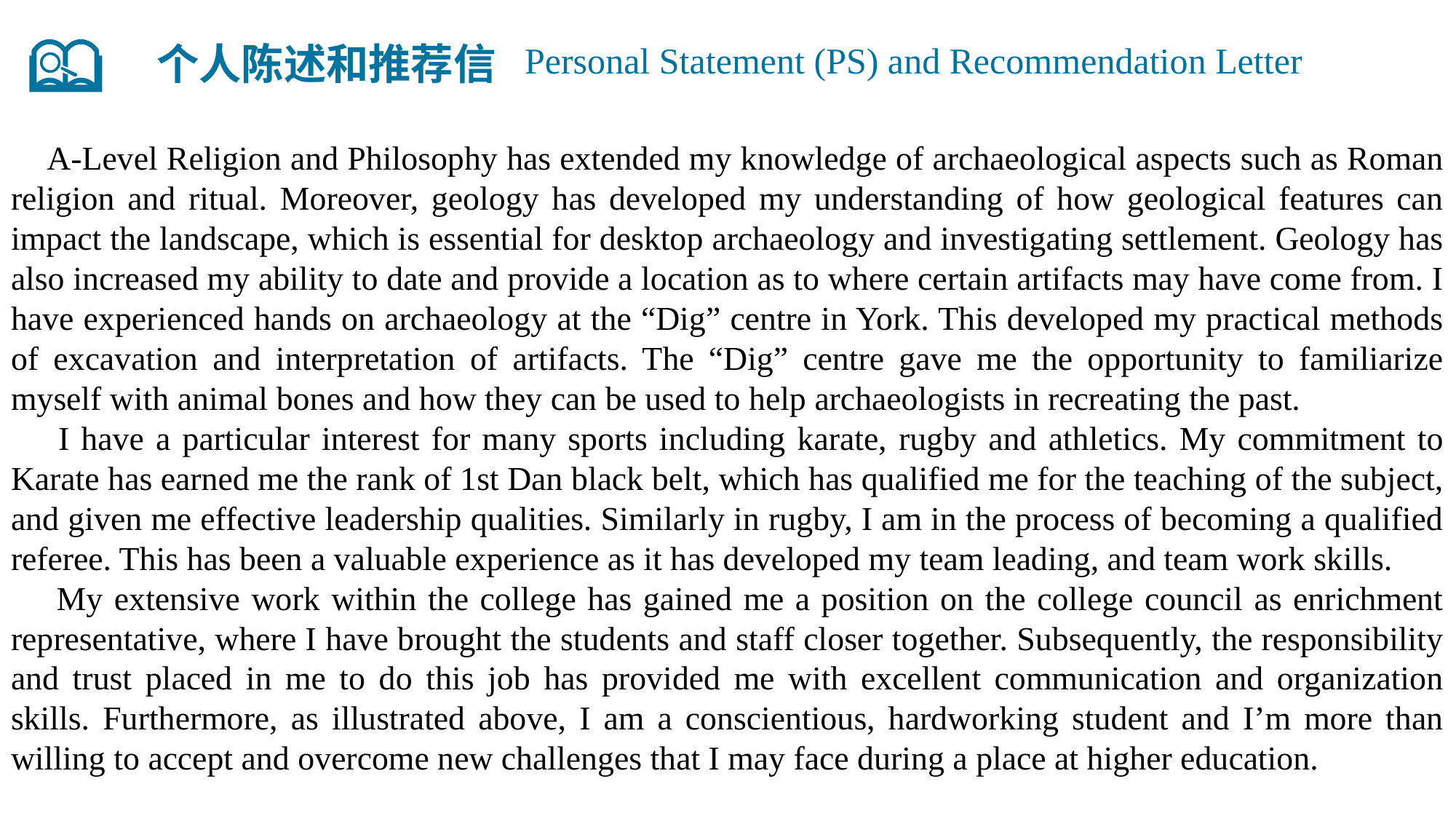

个人陈述和推荐信
Personal Statement (PS) and Recommendation Letter
    A-Level Religion and Philosophy has extended my knowledge of archaeological aspects such as Roman religion and ritual. Moreover, geology has developed my understanding of how geological features can impact the landscape, which is essential for desktop archaeology and investigating settlement. Geology has also increased my ability to date and provide a location as to where certain artifacts may have come from. I have experienced hands on archaeology at the “Dig” centre in York. This developed my practical methods of excavation and interpretation of artifacts. The “Dig” centre gave me the opportunity to familiarize myself with animal bones and how they can be used to help archaeologists in recreating the past.
    I have a particular interest for many sports including karate, rugby and athletics. My commitment to Karate has earned me the rank of 1st Dan black belt, which has qualified me for the teaching of the subject, and given me effective leadership qualities. Similarly in rugby, I am in the process of becoming a qualified referee. This has been a valuable experience as it has developed my team leading, and team work skills.
    My extensive work within the college has gained me a position on the college council as enrichment representative, where I have brought the students and staff closer together. Subsequently, the responsibility and trust placed in me to do this job has provided me with excellent communication and organization skills. Furthermore, as illustrated above, I am a conscientious, hardworking student and I’m more than willing to accept and overcome new challenges that I may face during a place at higher education.